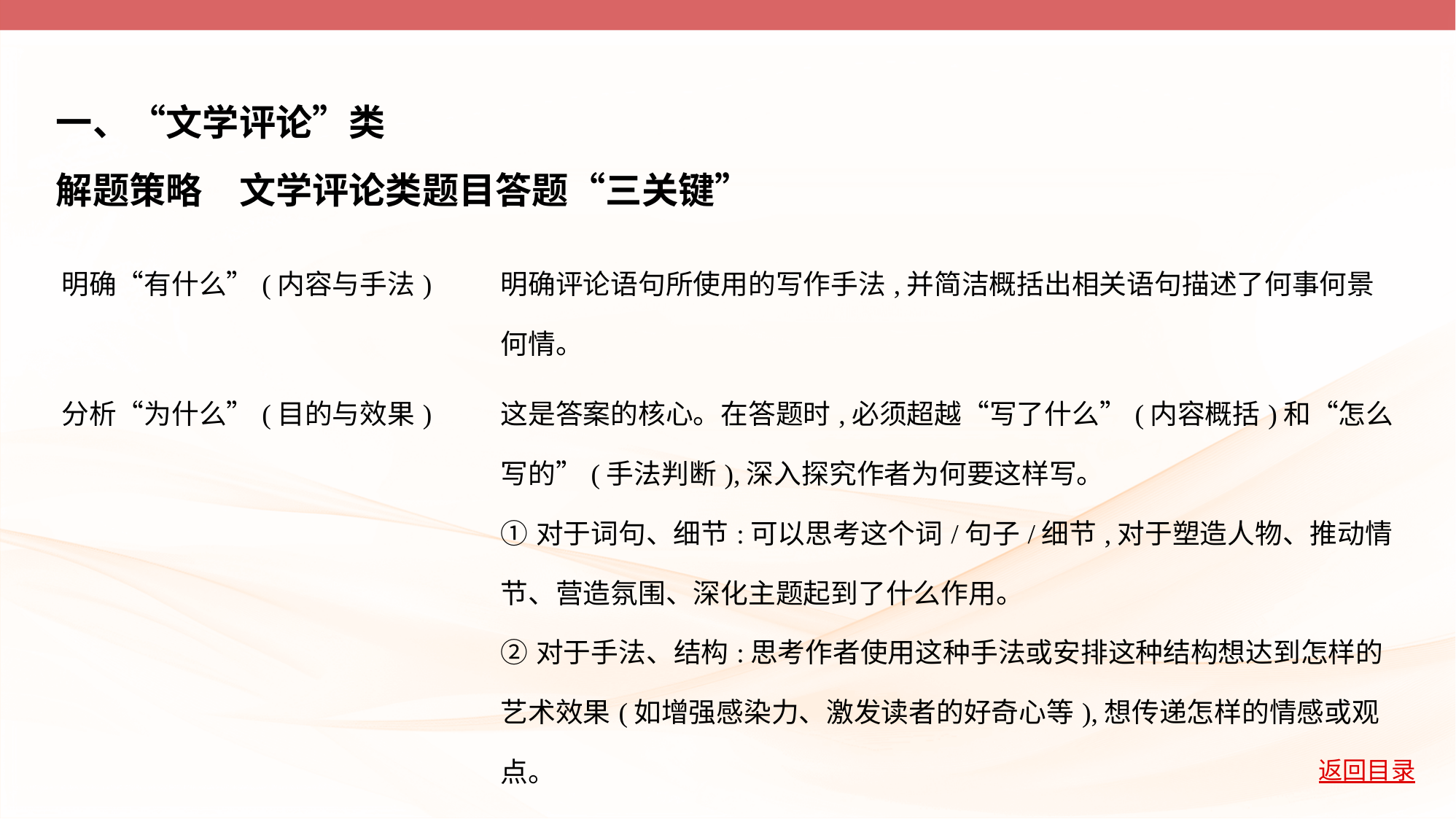

一、“文学评论”类
解题策略　文学评论类题目答题“三关键”
| 明确“有什么”(内容与手法) | 明确评论语句所使用的写作手法,并简洁概括出相关语句描述了何事何景何情。 |
| --- | --- |
| 分析“为什么”(目的与效果) | 这是答案的核心。在答题时,必须超越“写了什么”(内容概括)和“怎么写的”(手法判断),深入探究作者为何要这样写。 ①对于词句、细节:可以思考这个词/句子/细节,对于塑造人物、推动情节、营造氛围、深化主题起到了什么作用。 ②对于手法、结构:思考作者使用这种手法或安排这种结构想达到怎样的艺术效果(如增强感染力、激发读者的好奇心等),想传递怎样的情感或观点。 |